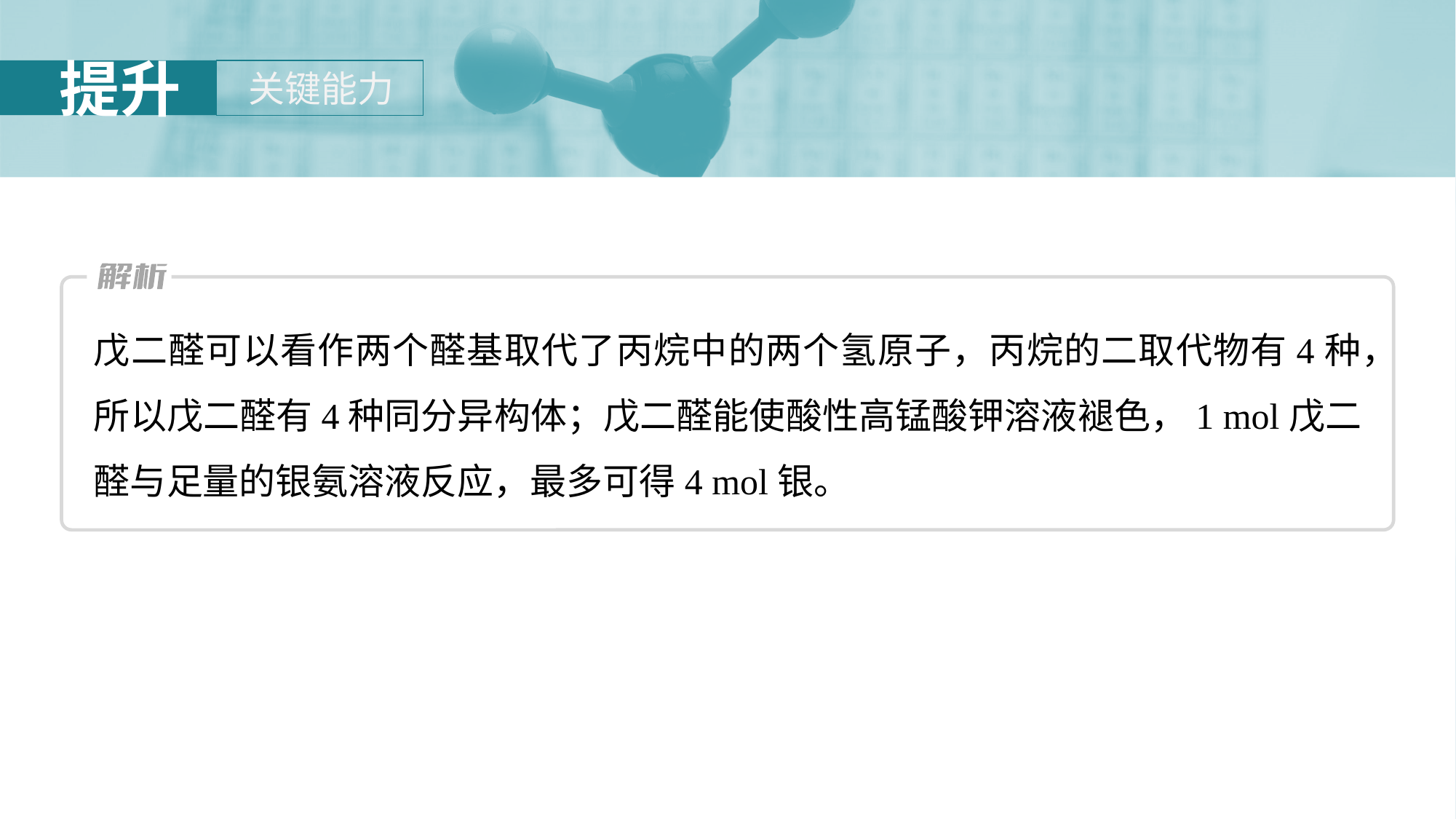

戊二醛可以看作两个醛基取代了丙烷中的两个氢原子，丙烷的二取代物有4种，所以戊二醛有4种同分异构体；戊二醛能使酸性高锰酸钾溶液褪色，1 mol戊二醛与足量的银氨溶液反应，最多可得4 mol银。